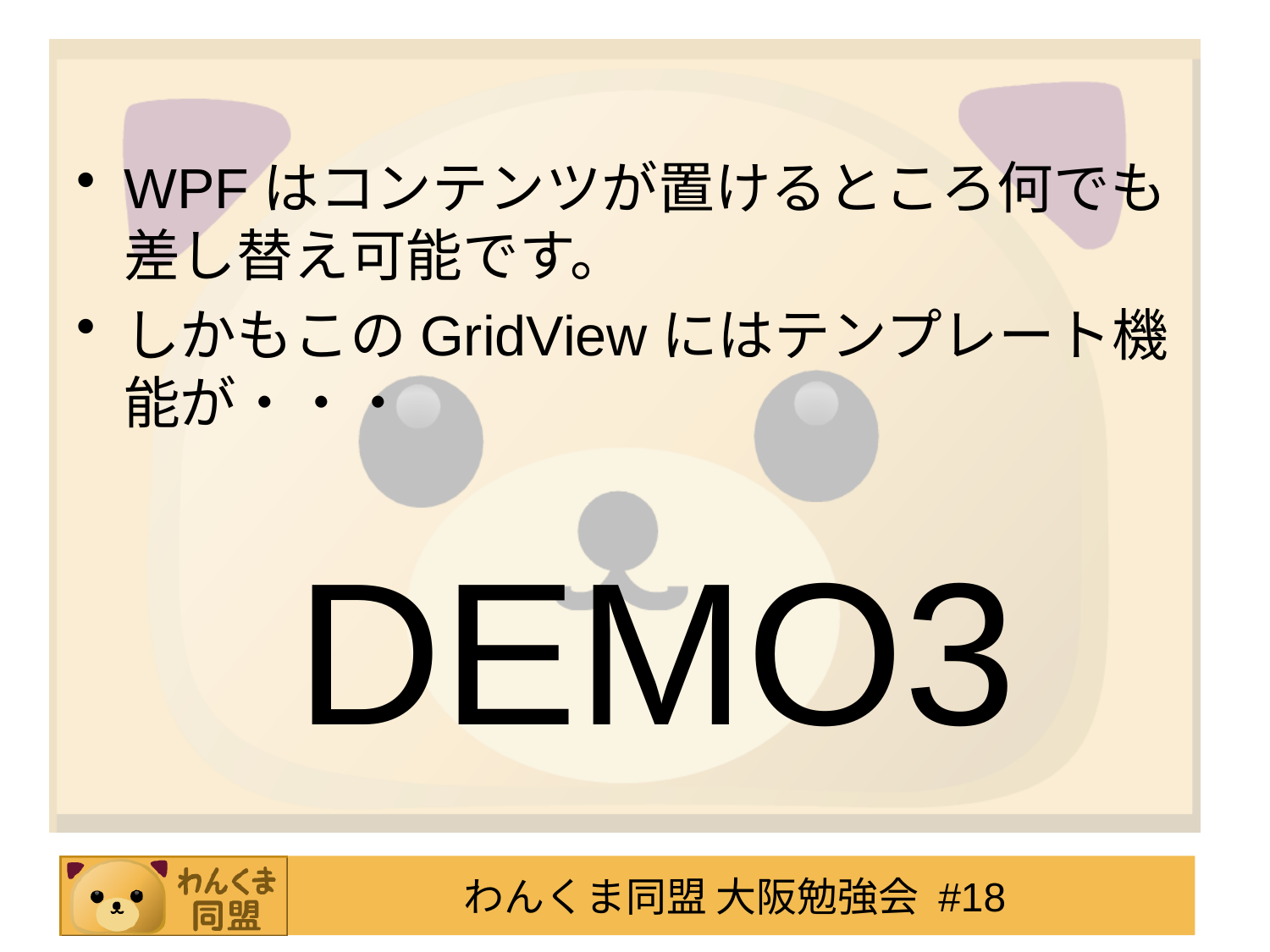

#
WPFはコンテンツが置けるところ何でも差し替え可能です。
しかもこのGridViewにはテンプレート機能が・・・
DEMO3